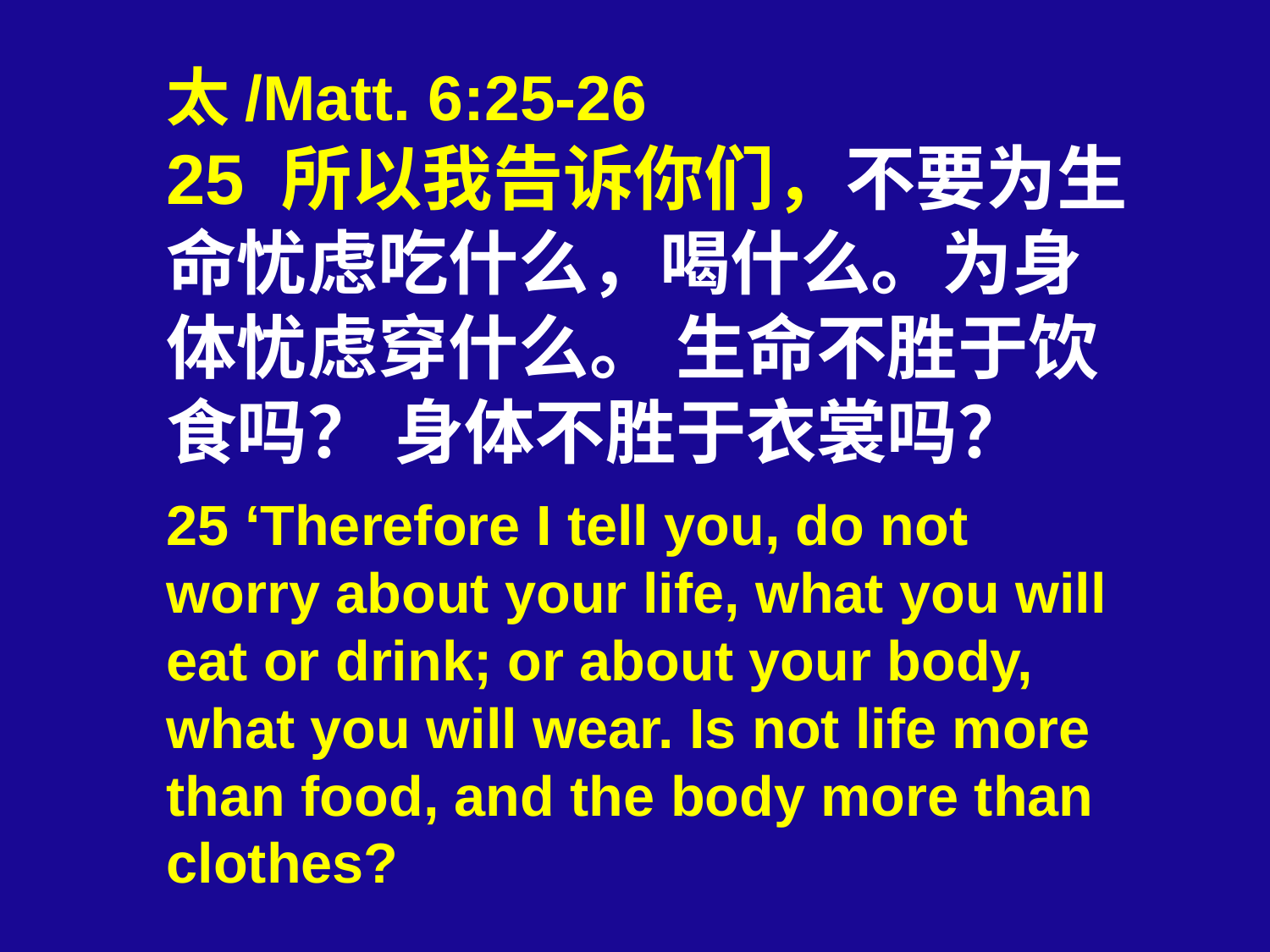

# 太/Matt. 6:25-26 25 所以我告诉你们，不要为生命忧虑吃什么，喝什么。为身体忧虑穿什么。 生命不胜于饮食吗？ 身体不胜于衣裳吗？ 25 ‘Therefore I tell you, do not worry about your life, what you will eat or drink; or about your body, what you will wear. Is not life more than food, and the body more than clothes?